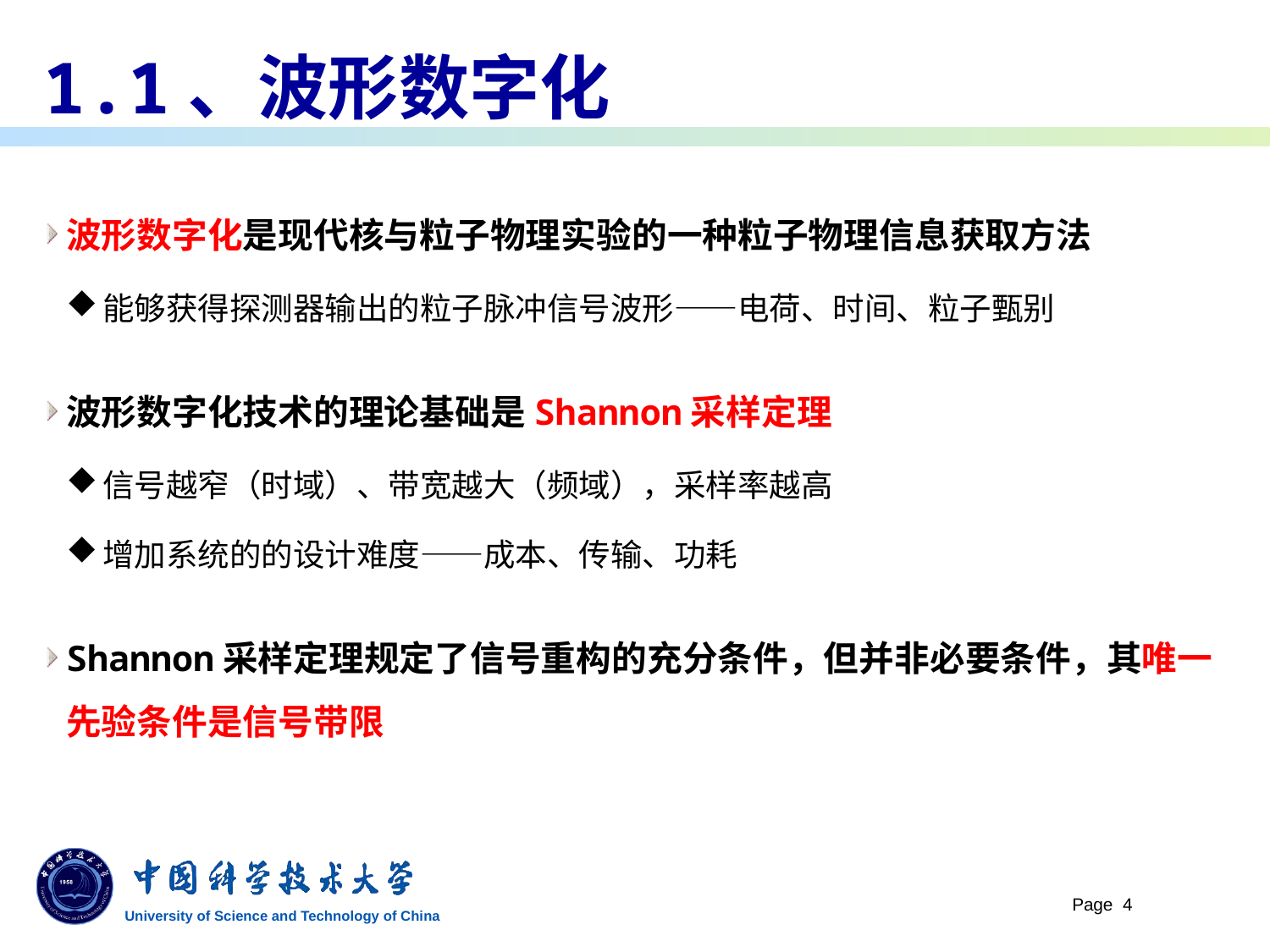

# 1.1、波形数字化
波形数字化是现代核与粒子物理实验的一种粒子物理信息获取方法
能够获得探测器输出的粒子脉冲信号波形——电荷、时间、粒子甄别
波形数字化技术的理论基础是Shannon采样定理
信号越窄（时域）、带宽越大（频域），采样率越高
增加系统的的设计难度——成本、传输、功耗
Shannon采样定理规定了信号重构的充分条件，但并非必要条件，其唯一先验条件是信号带限